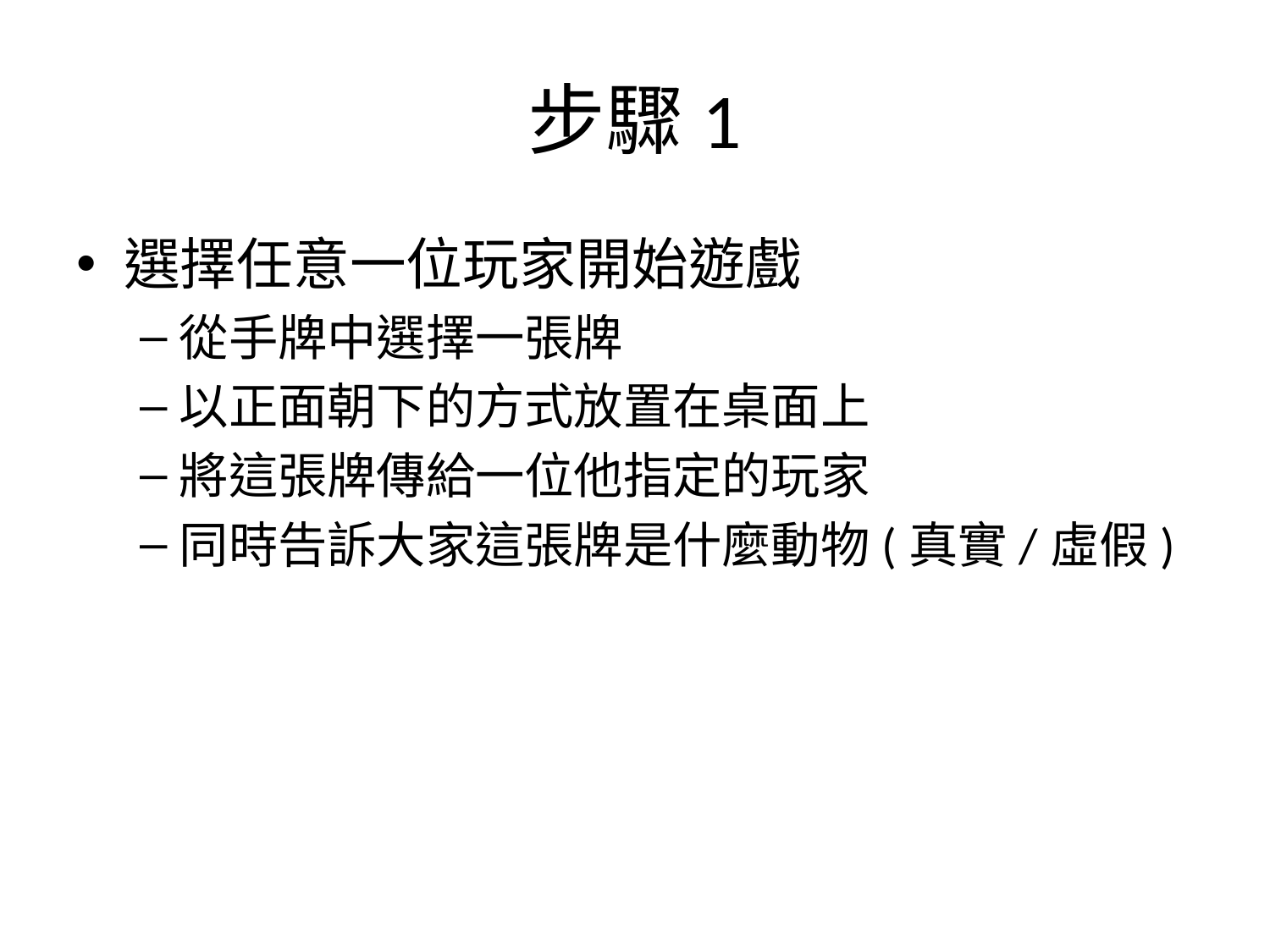

# 步驟1
選擇任意一位玩家開始遊戲
從手牌中選擇一張牌
以正面朝下的方式放置在桌面上
將這張牌傳給一位他指定的玩家
同時告訴大家這張牌是什麼動物(真實/虛假)